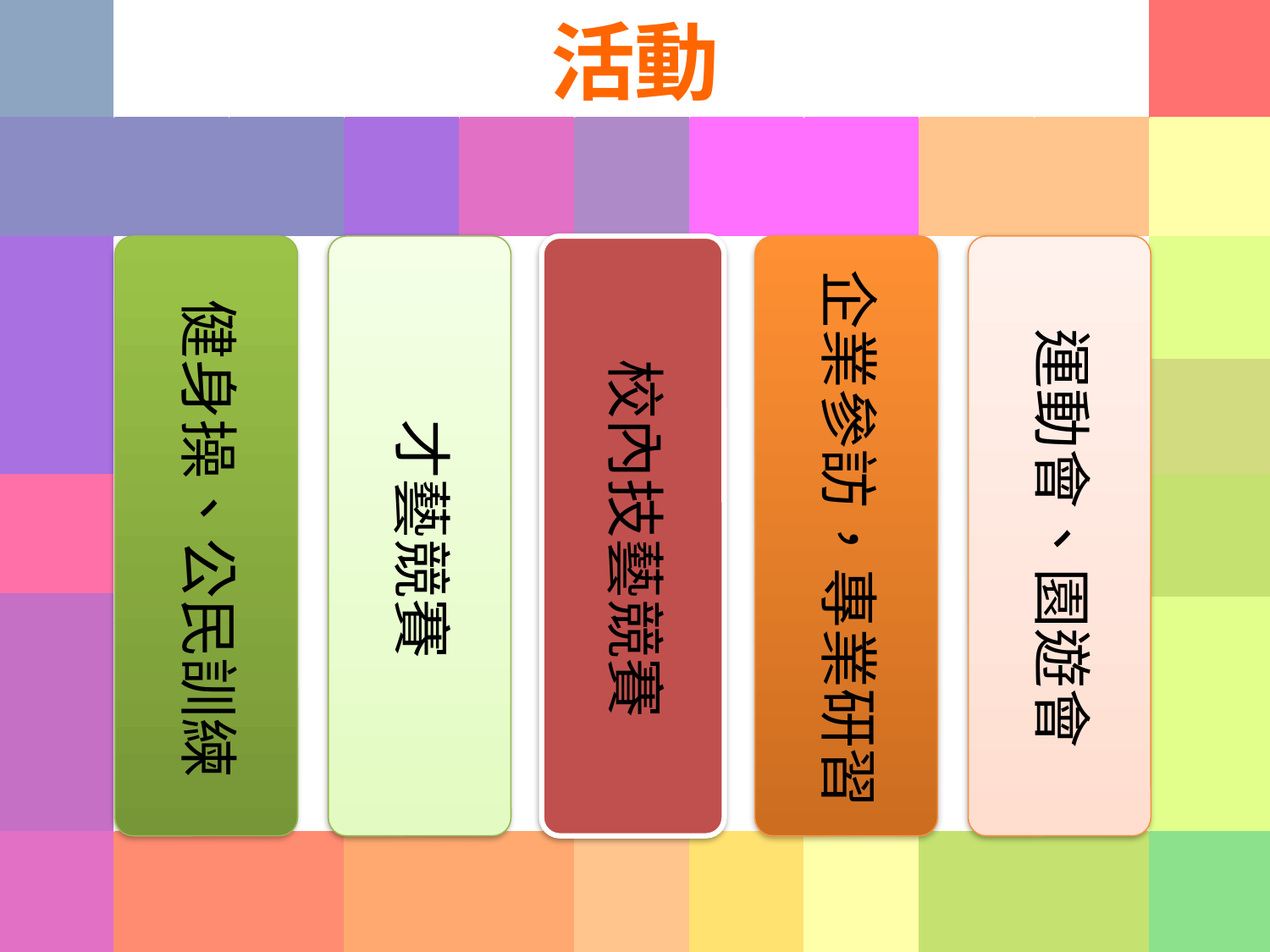

# 活動
健身操、公民訓練
才藝競賽
校內技藝競賽
企業參訪，專業研習
運動會、園遊會